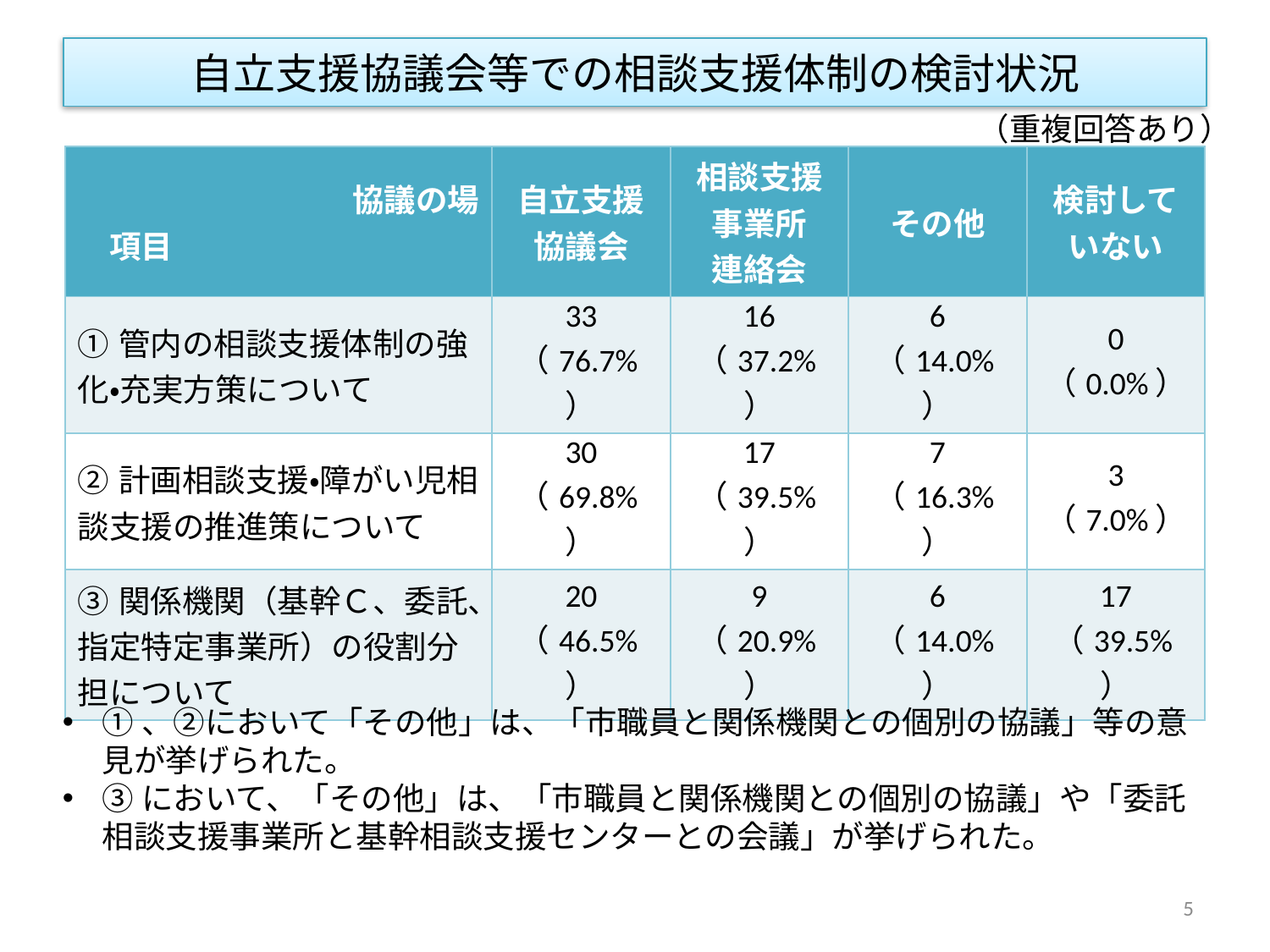

# 自立支援協議会等での相談支援体制の検討状況
（重複回答あり）
| 協議の場 　項目 | 自立支援協議会 | 相談支援事業所 連絡会 | その他 | 検討していない |
| --- | --- | --- | --- | --- |
| ①管内の相談支援体制の強化・充実方策について | 33 （76.7%） | 16 （37.2%） | 6 （14.0%） | 0 （0.0%） |
| ②計画相談支援・障がい児相談支援の推進策について | 30 （69.8%） | 17 （39.5%） | 7 （16.3%） | 3 （7.0%） |
| ③関係機関（基幹Ｃ、委託、指定特定事業所）の役割分担について | 20 （46.5%） | 9 （20.9%） | 6 （14.0%） | 17 （39.5%） |
①、②において「その他」は、「市職員と関係機関との個別の協議」等の意見が挙げられた。
③において、「その他」は、「市職員と関係機関との個別の協議」や「委託相談支援事業所と基幹相談支援センターとの会議」が挙げられた。

5